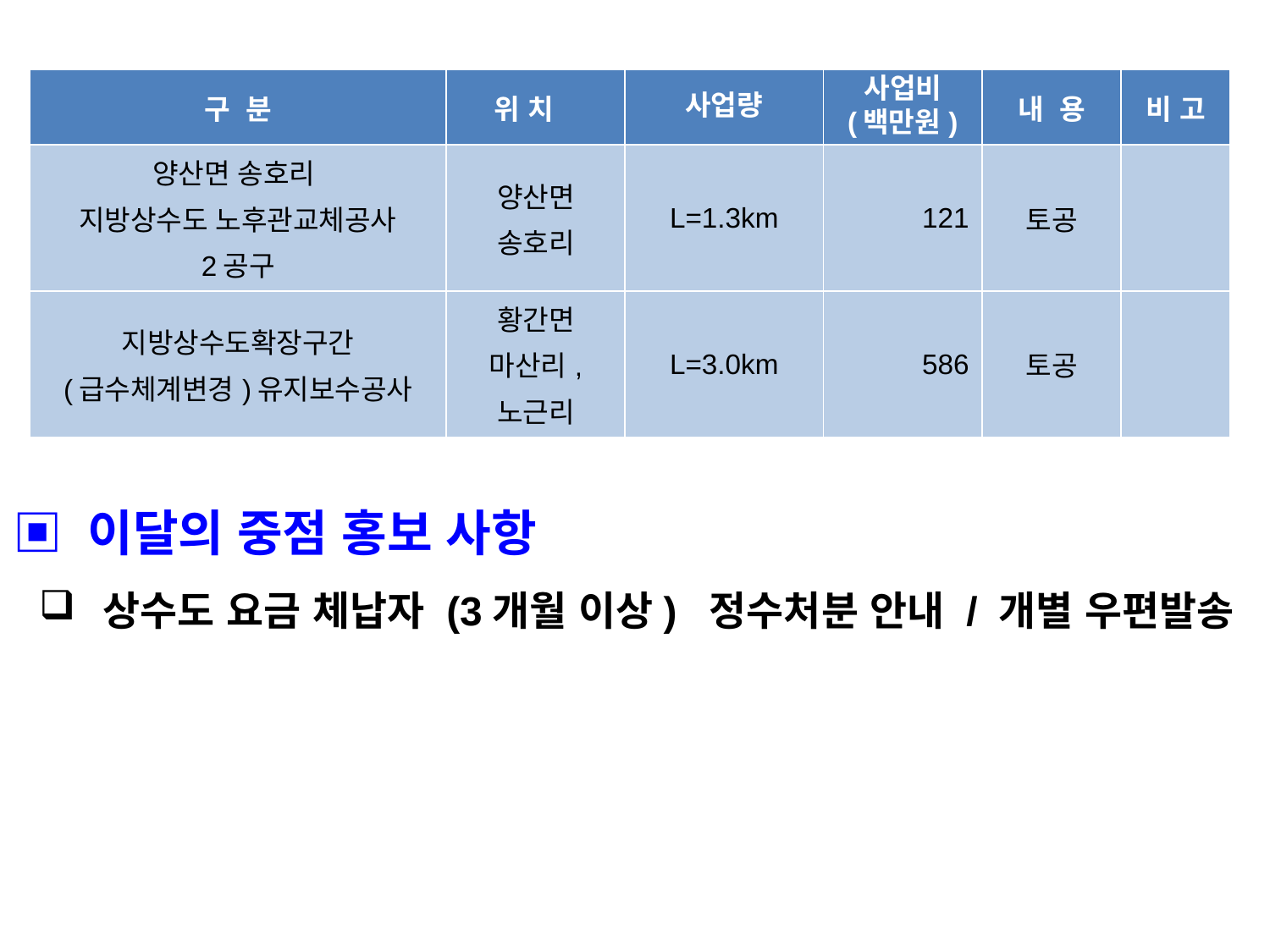

| 구 분 | 위 치 | 사업량 | 사업비 (백만원) | 내 용 | 비 고 |
| --- | --- | --- | --- | --- | --- |
| 양산면 송호리 지방상수도 노후관교체공사 2공구 | 양산면 송호리 | L=1.3km | 121 | 토공 |  |
| 지방상수도확장구간 (급수체계변경)유지보수공사 | 황간면 마산리, 노근리 | L=3.0km | 586 | 토공 |  |

▣ 이달의 중점 홍보 사항
상수도 요금 체납자 (3개월 이상)  정수처분 안내 / 개별 우편발송